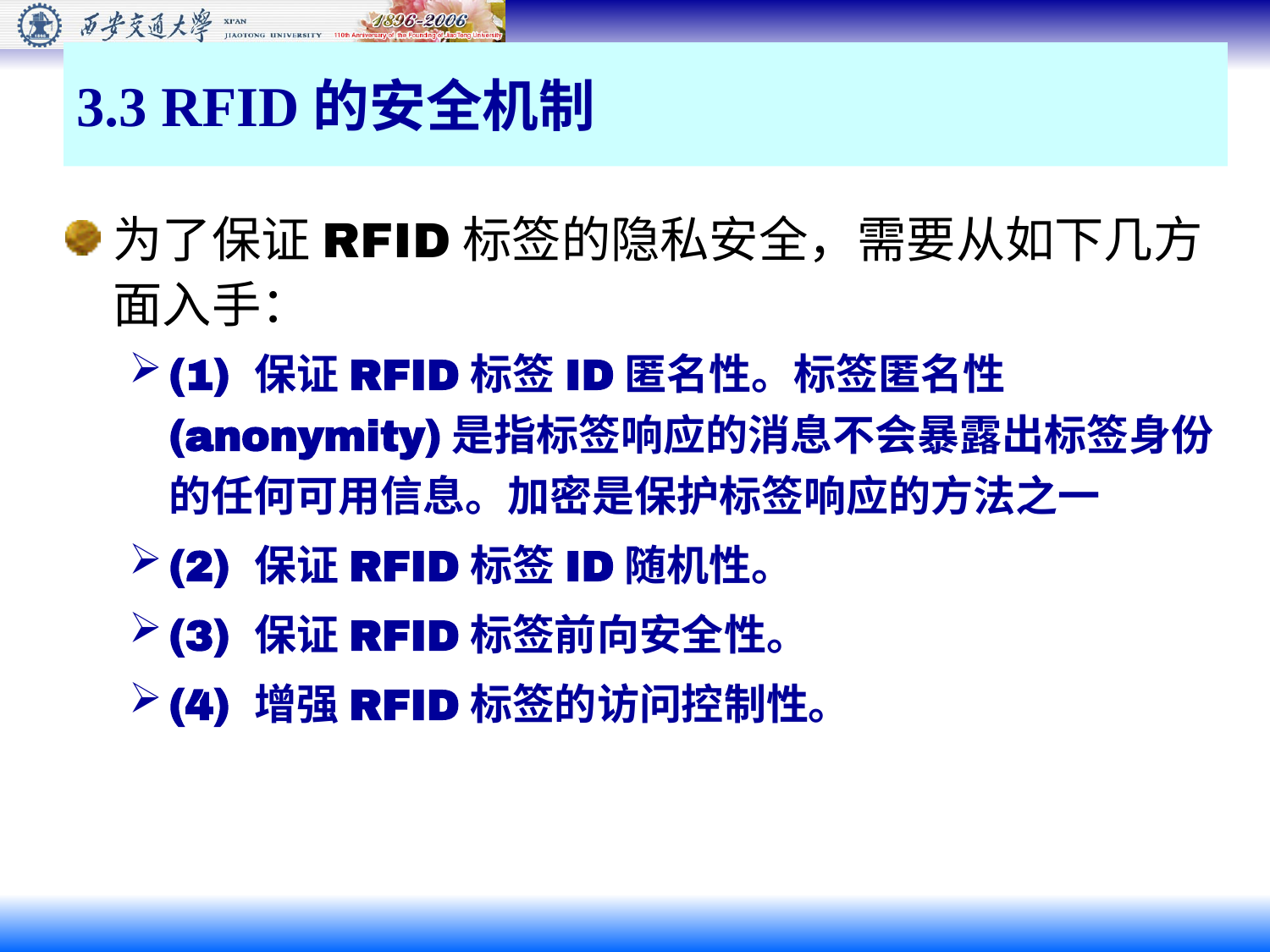

# 3.3 RFID的安全机制
为了保证RFID标签的隐私安全，需要从如下几方面入手：
(1) 保证RFID标签ID匿名性。标签匿名性(anonymity)是指标签响应的消息不会暴露出标签身份的任何可用信息。加密是保护标签响应的方法之一
(2) 保证RFID标签ID随机性。
(3) 保证RFID标签前向安全性。
(4) 增强RFID标签的访问控制性。